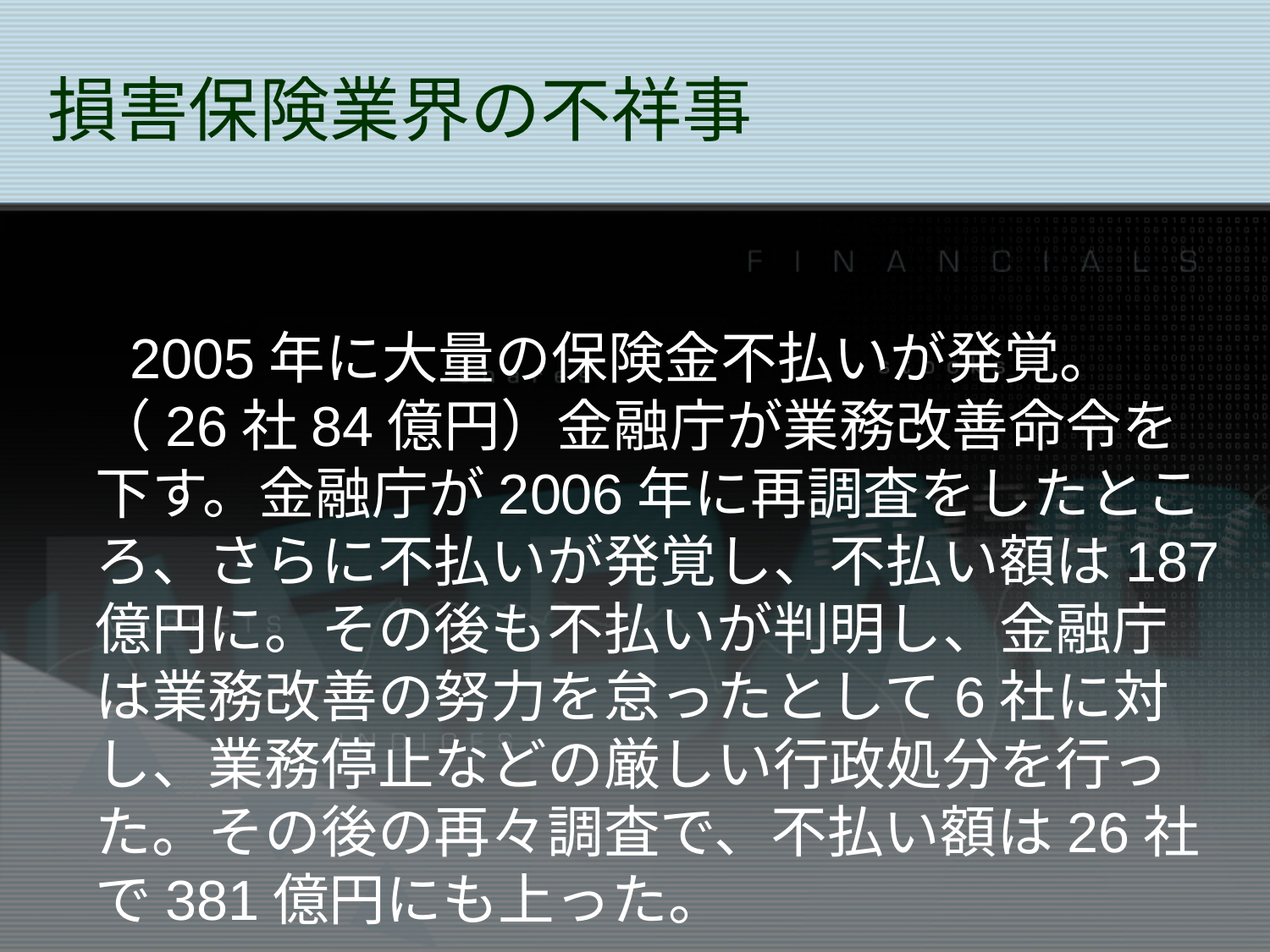

# 損害保険業界の不祥事

　 2005年に大量の保険金不払いが発覚。（26社84億円）金融庁が業務改善命令を下す。金融庁が2006年に再調査をしたところ、さらに不払いが発覚し、不払い額は187億円に。その後も不払いが判明し、金融庁は業務改善の努力を怠ったとして6社に対し、業務停止などの厳しい行政処分を行った。その後の再々調査で、不払い額は26社で381億円にも上った。